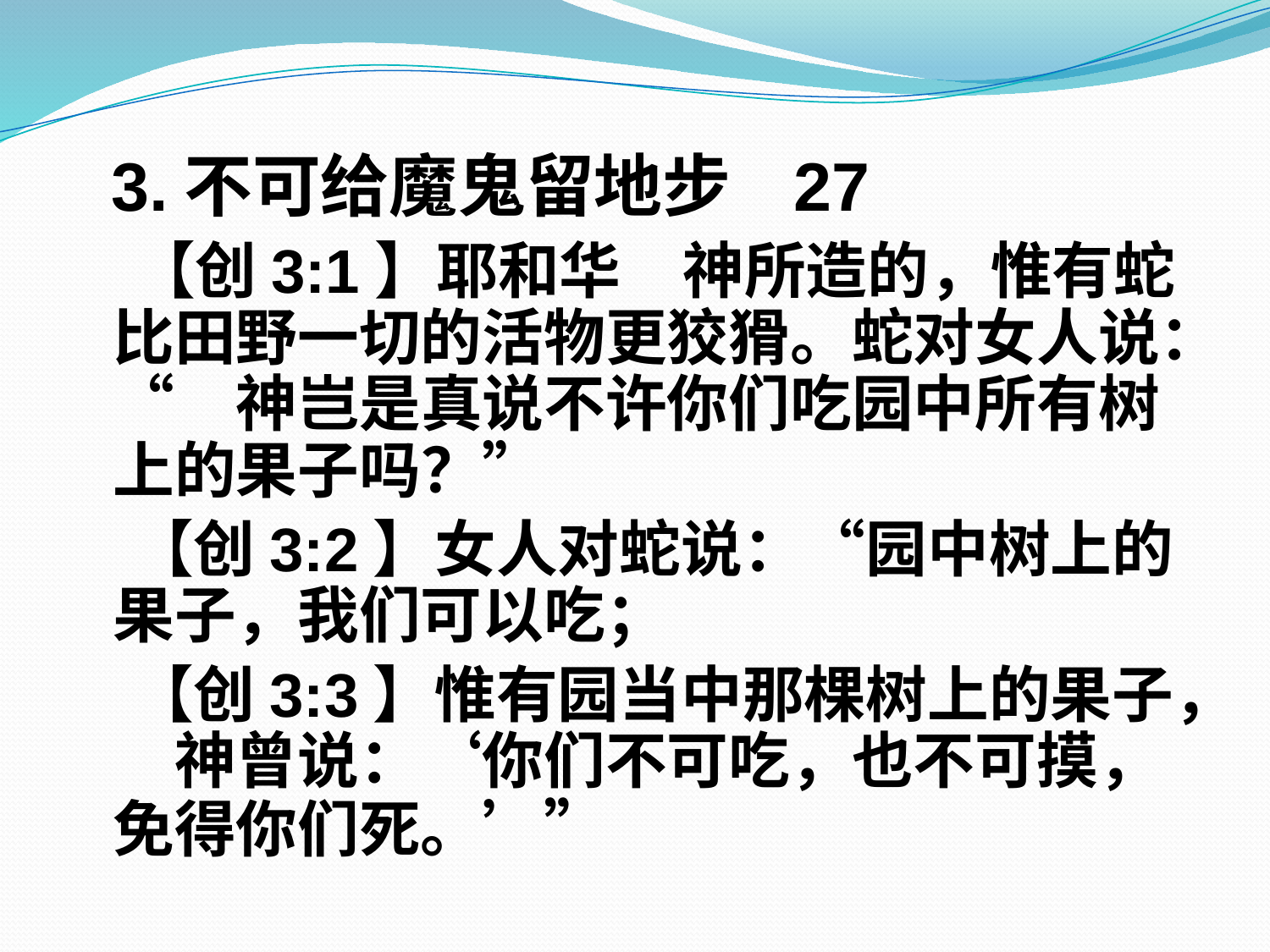

3.不可给魔鬼留地步   27
   【创3:1】耶和华　神所造的，惟有蛇比田野一切的活物更狡猾。蛇对女人说：“　神岂是真说不许你们吃园中所有树上的果子吗？”
   【创3:2】女人对蛇说：“园中树上的果子，我们可以吃；
   【创3:3】惟有园当中那棵树上的果子，　神曾说：‘你们不可吃，也不可摸，免得你们死。’”